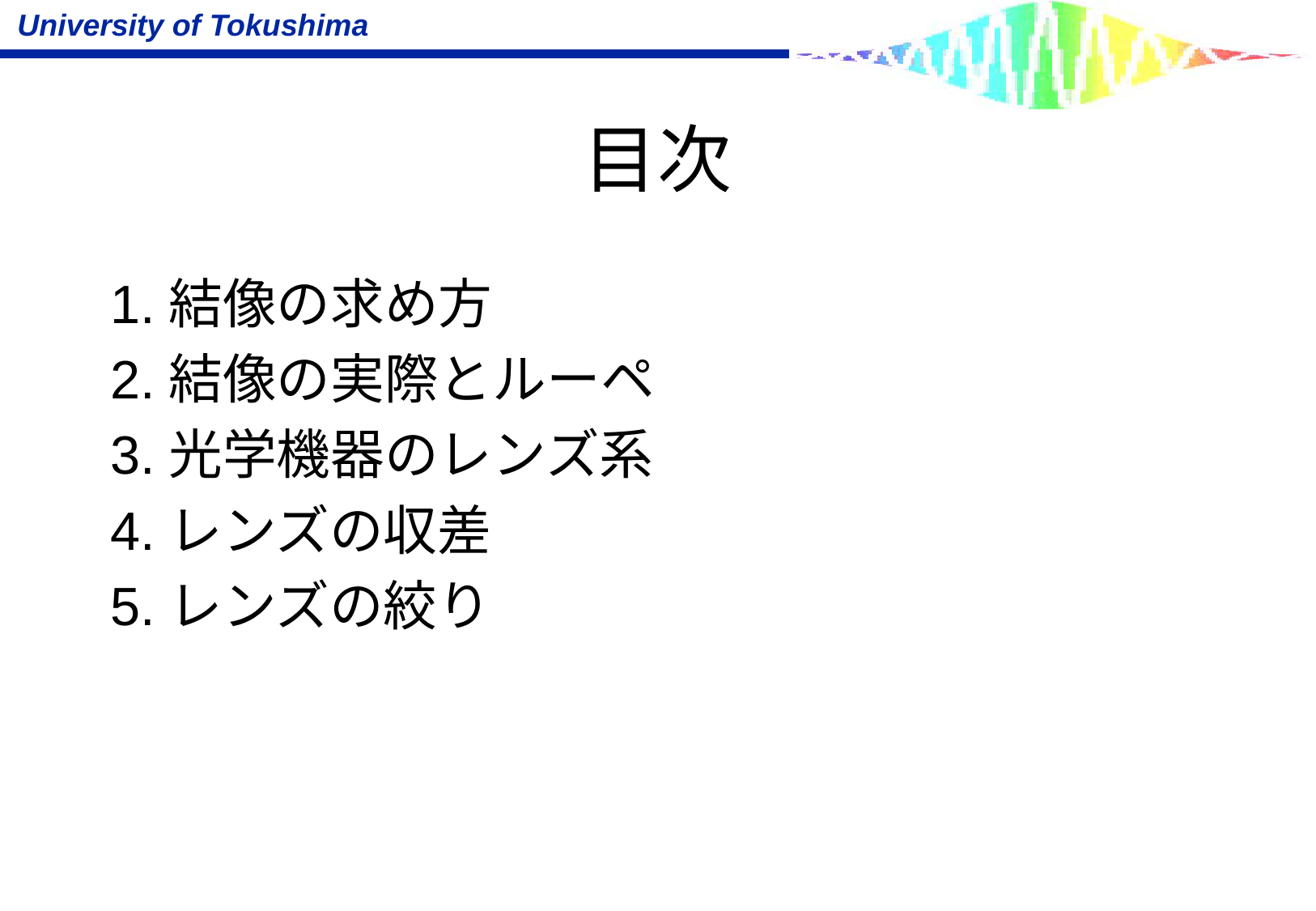

# 目次
1.結像の求め方
2.結像の実際とルーペ
3.光学機器のレンズ系
4.レンズの収差
5.レンズの絞り